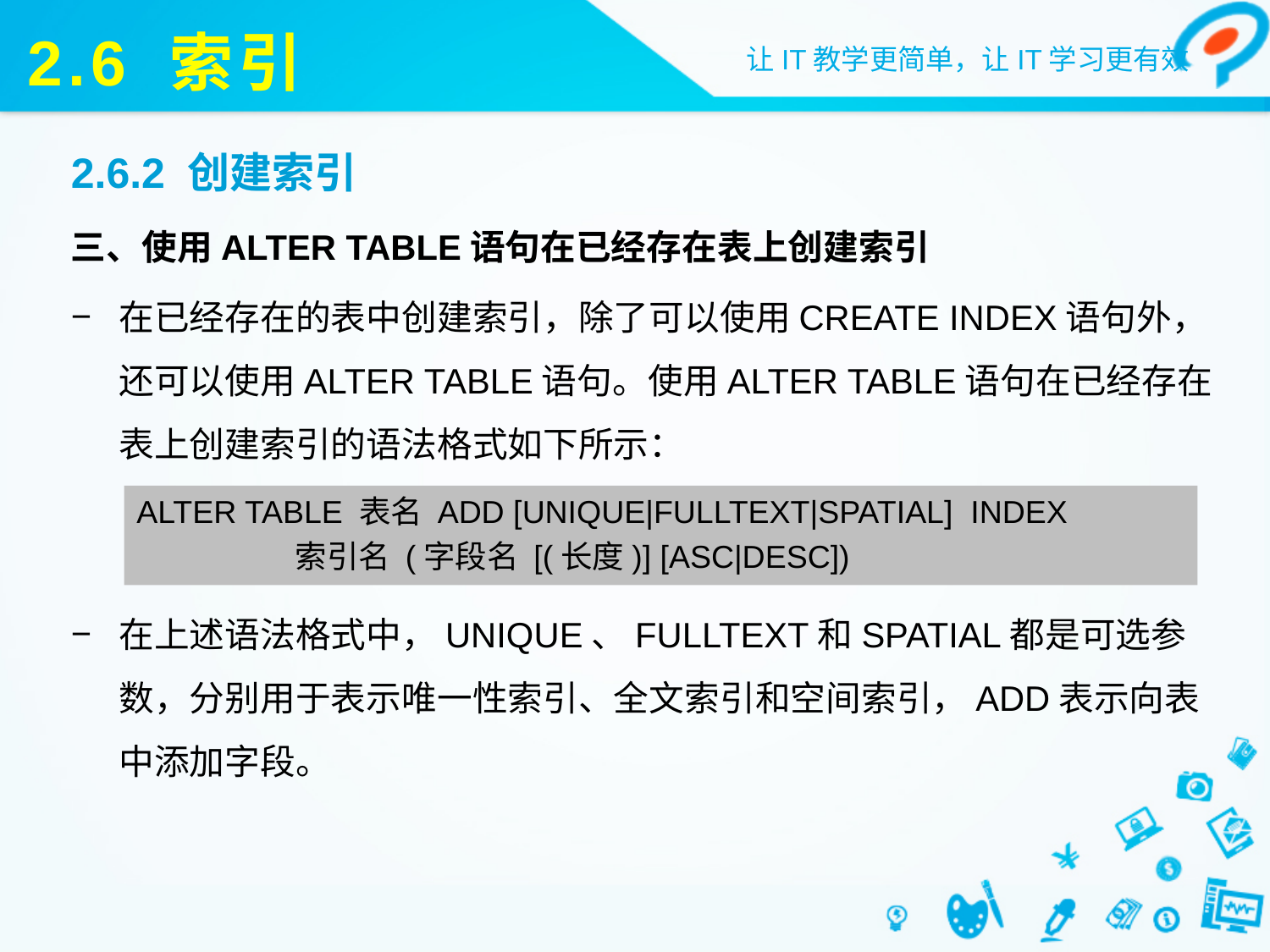

# 2.6 索引
2.6.2 创建索引
三、使用ALTER TABLE语句在已经存在表上创建索引
在已经存在的表中创建索引，除了可以使用CREATE INDEX语句外，还可以使用ALTER TABLE语句。使用ALTER TABLE语句在已经存在表上创建索引的语法格式如下所示：

在上述语法格式中，UNIQUE、FULLTEXT和SPATIAL都是可选参数，分别用于表示唯一性索引、全文索引和空间索引，ADD表示向表中添加字段。

ALTER TABLE 表名 ADD [UNIQUE|FULLTEXT|SPATIAL]  INDEX
                     索引名 (字段名 [(长度)] [ASC|DESC])